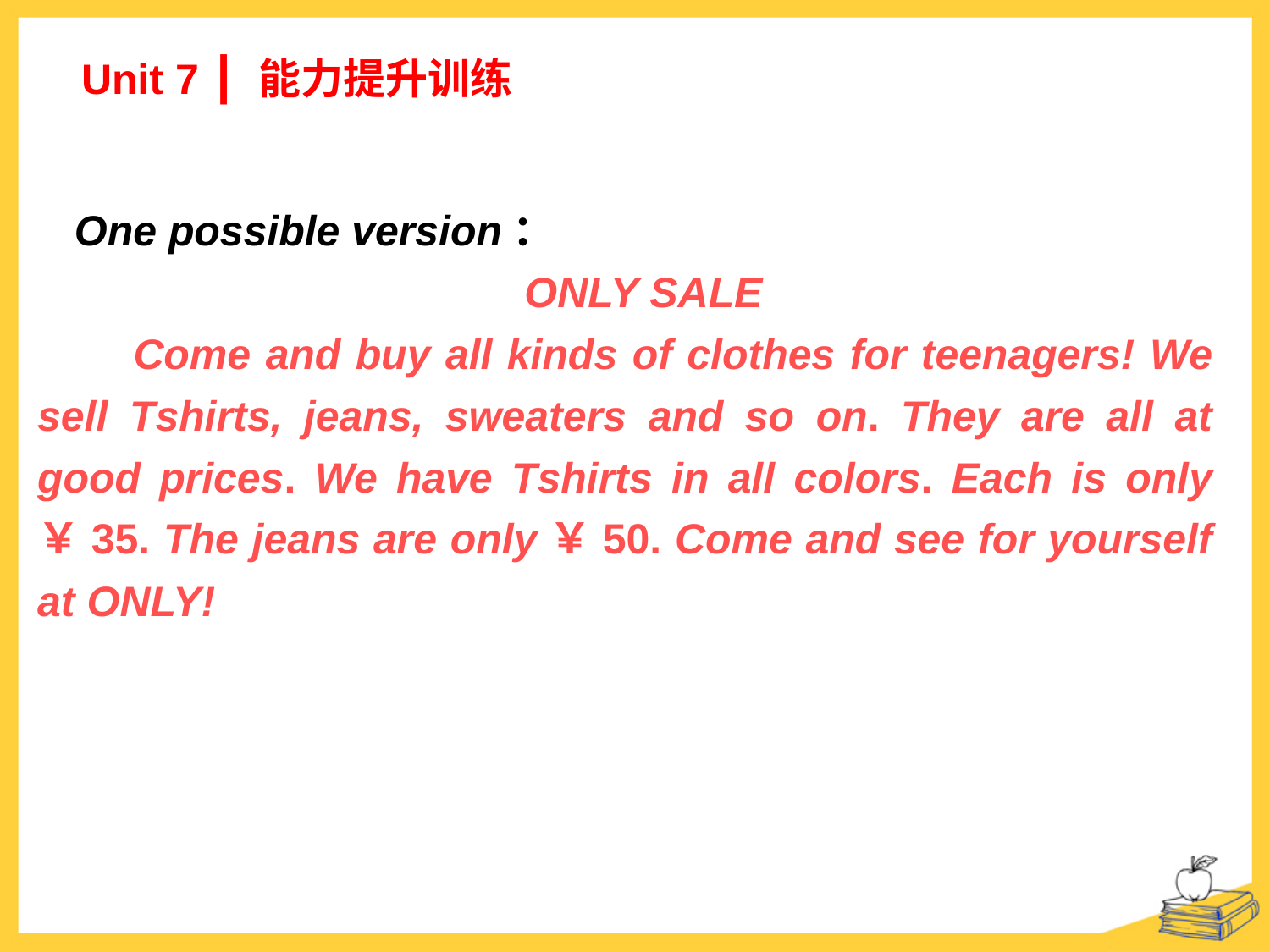

Unit 7 ┃ 能力提升训练
One possible version：
ONLY SALE
    Come and buy all kinds of clothes for teenagers! We sell T­shirts, jeans, sweaters and so on. They are all at good prices. We have T­shirts in all colors. Each is only ￥35. The jeans are only￥50. Come and see for yourself at ONLY!